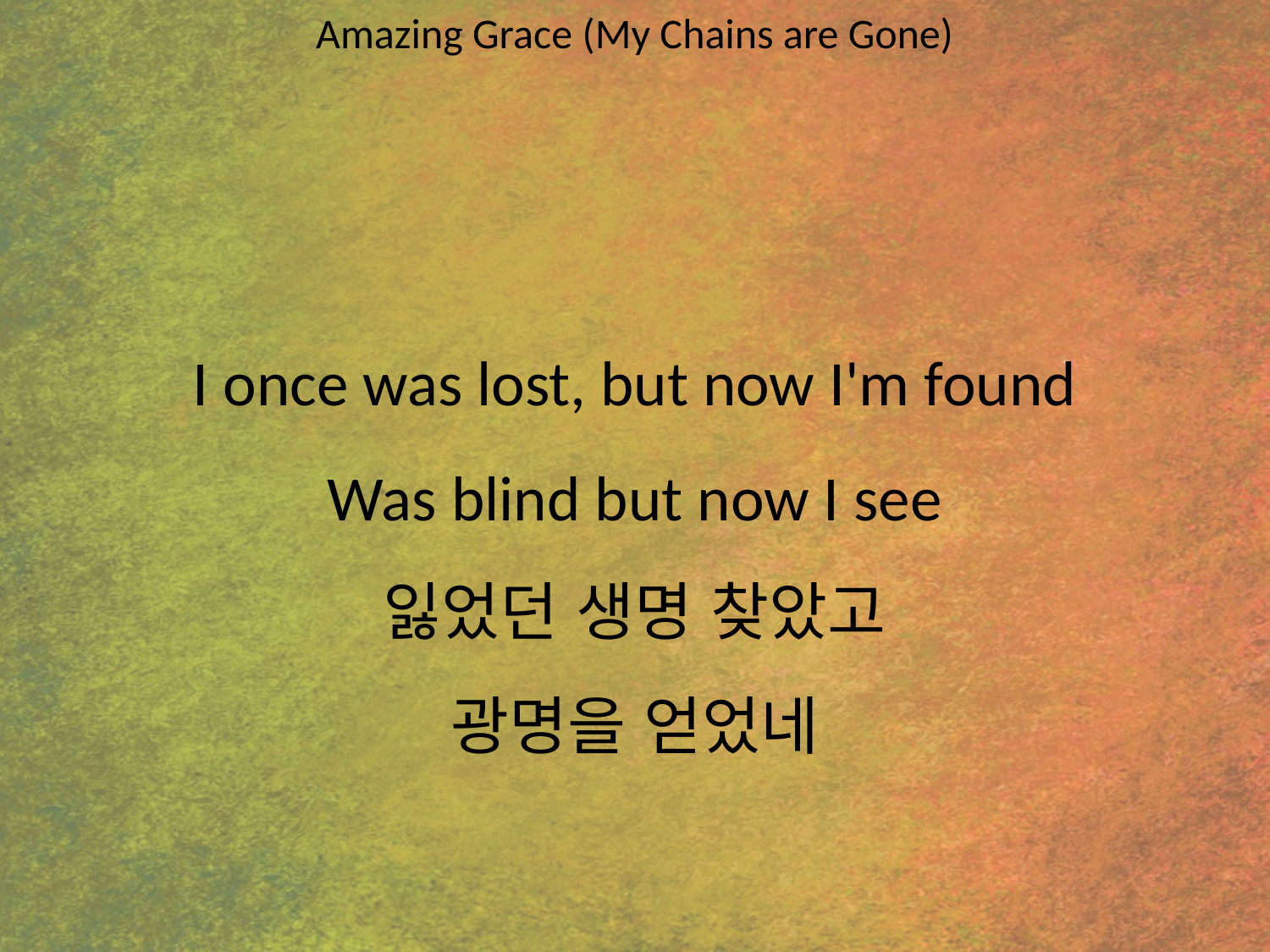

Amazing Grace (My Chains are Gone)
#
I once was lost, but now I'm found
Was blind but now I see
잃었던 생명 찾았고
광명을 얻었네